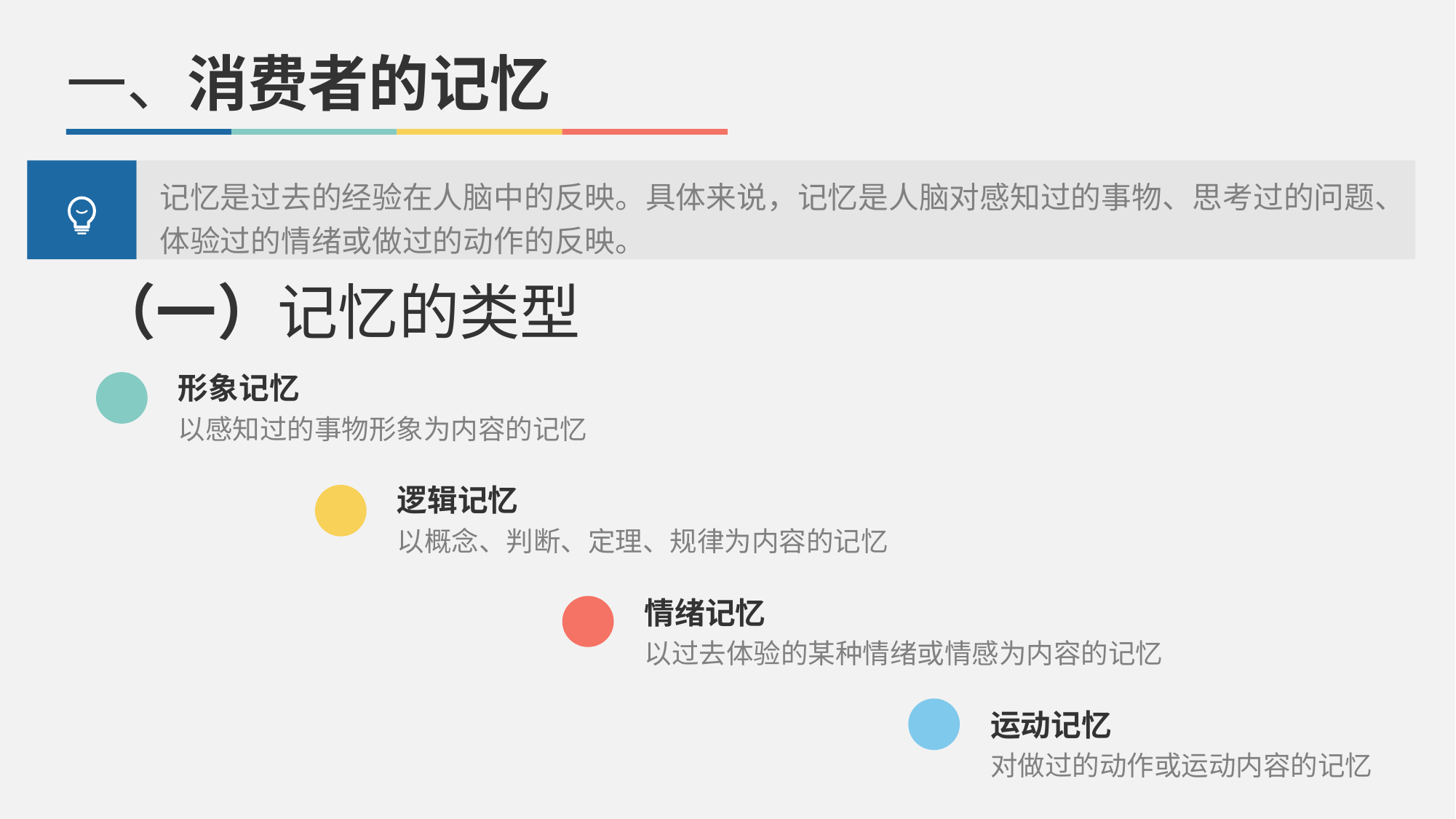

一、消费者的记忆

记忆是过去的经验在人脑中的反映。具体来说，记忆是人脑对感知过的事物、思考过的问题、体验过的情绪或做过的动作的反映。

（一）记忆的类型
形象记忆
以感知过的事物形象为内容的记忆

逻辑记忆
以概念、判断、定理、规律为内容的记忆

情绪记忆
以过去体验的某种情绪或情感为内容的记忆

运动记忆
对做过的动作或运动内容的记忆